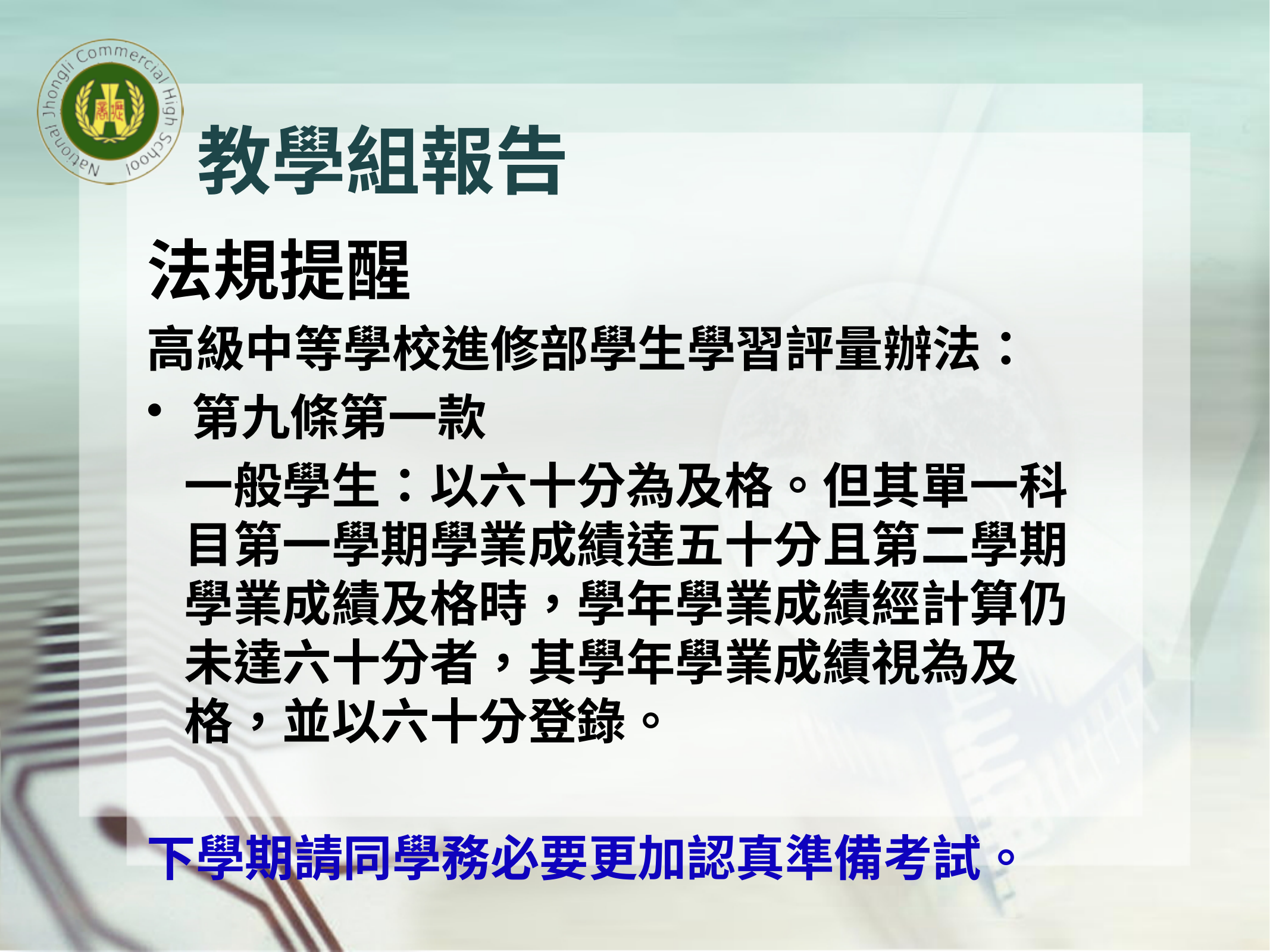

# 教學組報告
法規提醒
高級中等學校進修部學生學習評量辦法：
第九條第一款
一般學生：以六十分為及格。但其單一科目第一學期學業成績達五十分且第二學期學業成績及格時，學年學業成績經計算仍未達六十分者，其學年學業成績視為及格，並以六十分登錄。

下學期請同學務必要更加認真準備考試。